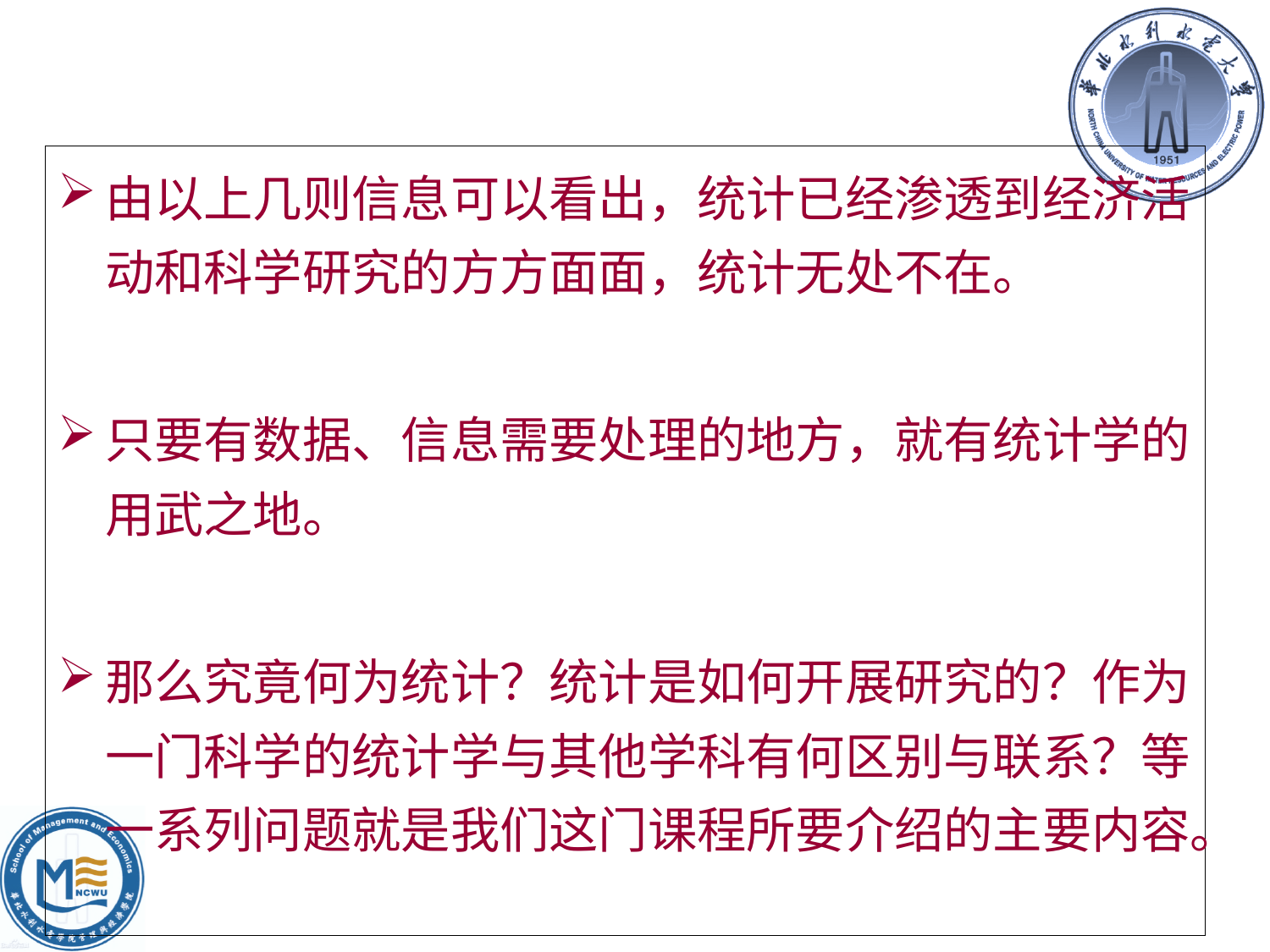

由以上几则信息可以看出，统计已经渗透到经济活动和科学研究的方方面面，统计无处不在。

只要有数据、信息需要处理的地方，就有统计学的用武之地。

那么究竟何为统计？统计是如何开展研究的？作为一门科学的统计学与其他学科有何区别与联系？等一系列问题就是我们这门课程所要介绍的主要内容。